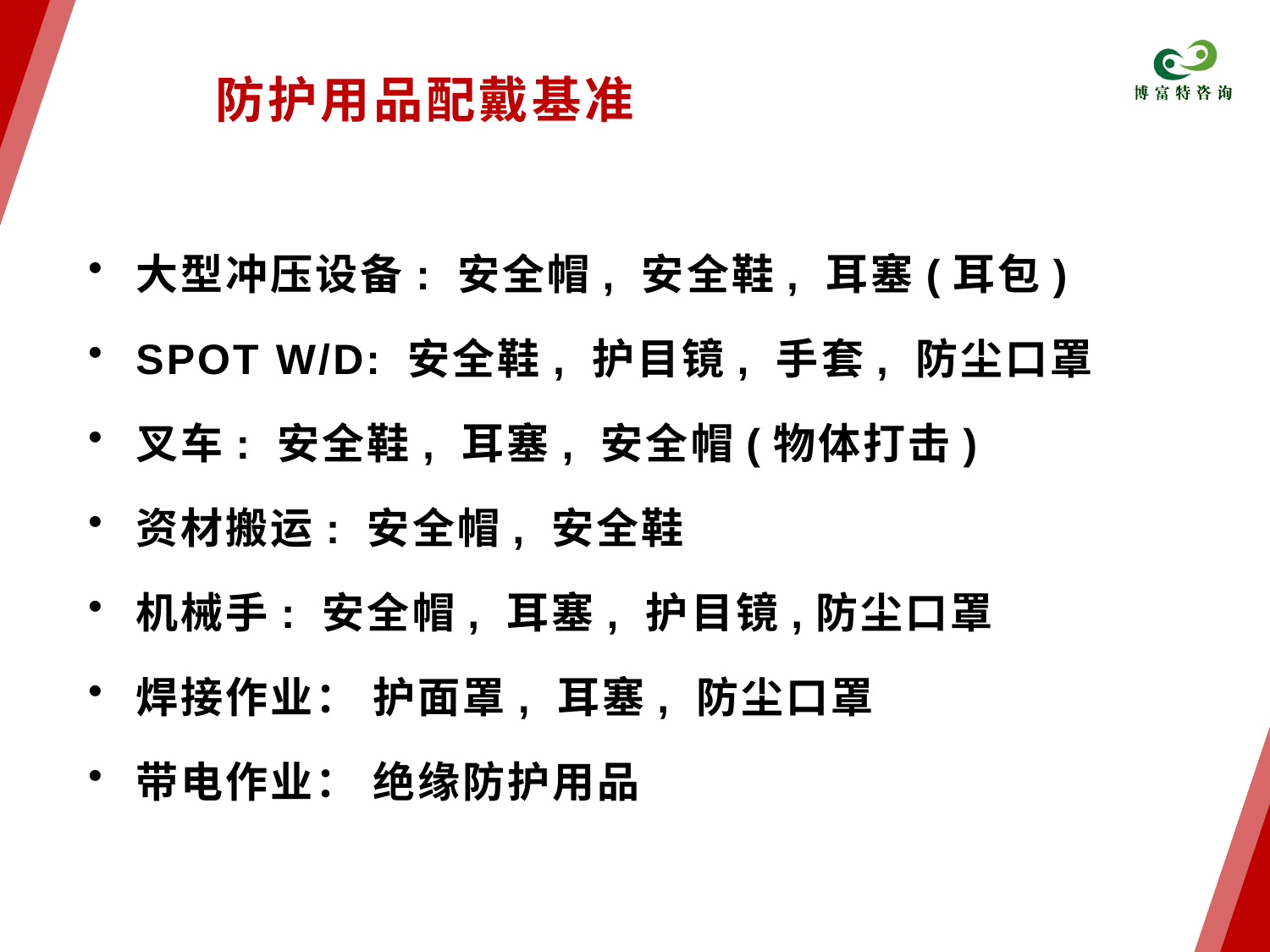

防护用品配戴基准
大型冲压设备: 安全帽, 安全鞋, 耳塞(耳包)
SPOT W/D: 安全鞋, 护目镜, 手套, 防尘口罩
叉车: 安全鞋, 耳塞, 安全帽(物体打击)
资材搬运: 安全帽, 安全鞋
机械手: 安全帽, 耳塞, 护目镜,防尘口罩
焊接作业： 护面罩, 耳塞, 防尘口罩
带电作业： 绝缘防护用品